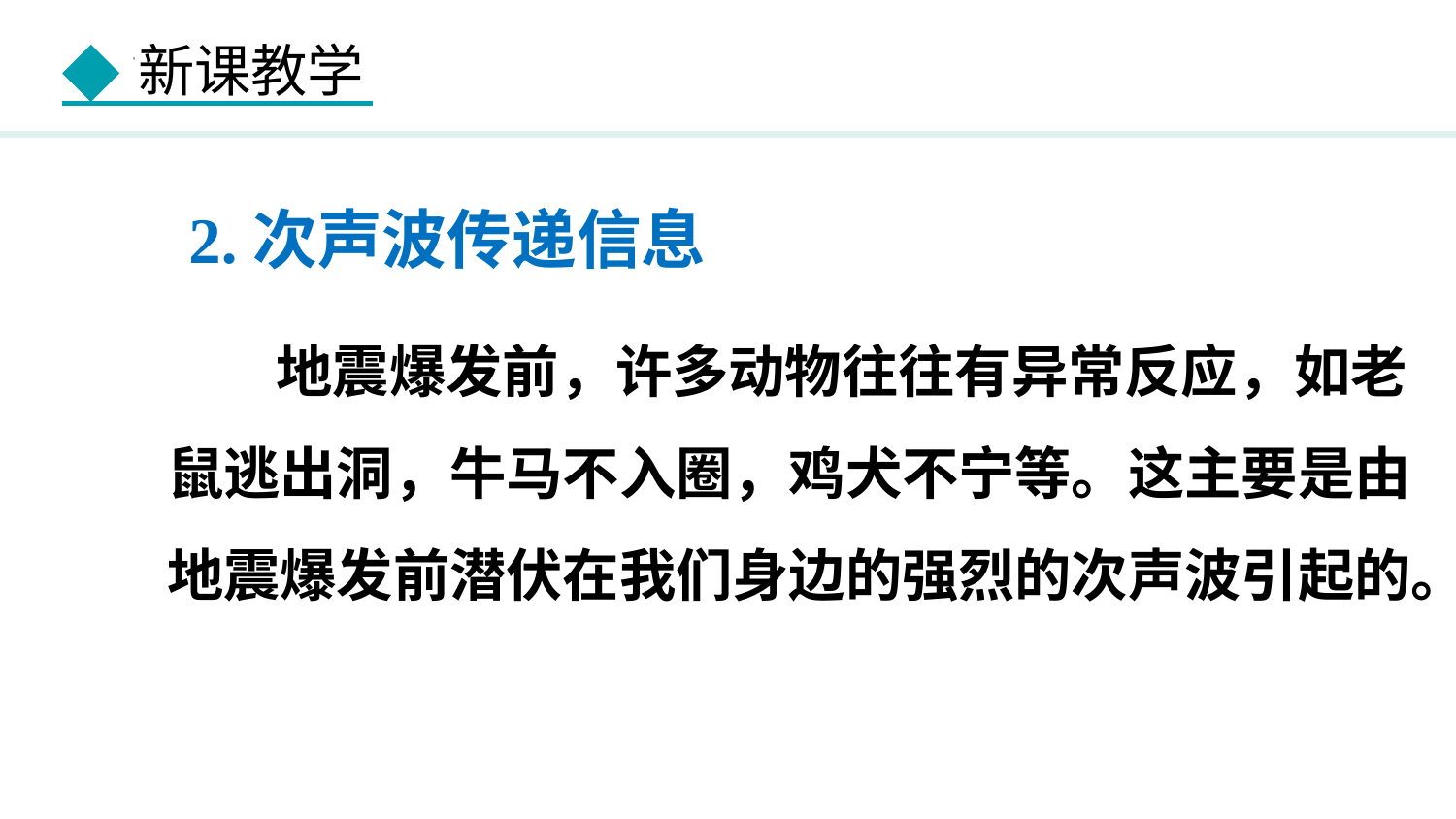

2.次声波传递信息
    地震爆发前，许多动物往往有异常反应，如老鼠逃出洞，牛马不入圈，鸡犬不宁等。这主要是由地震爆发前潜伏在我们身边的强烈的次声波引起的。